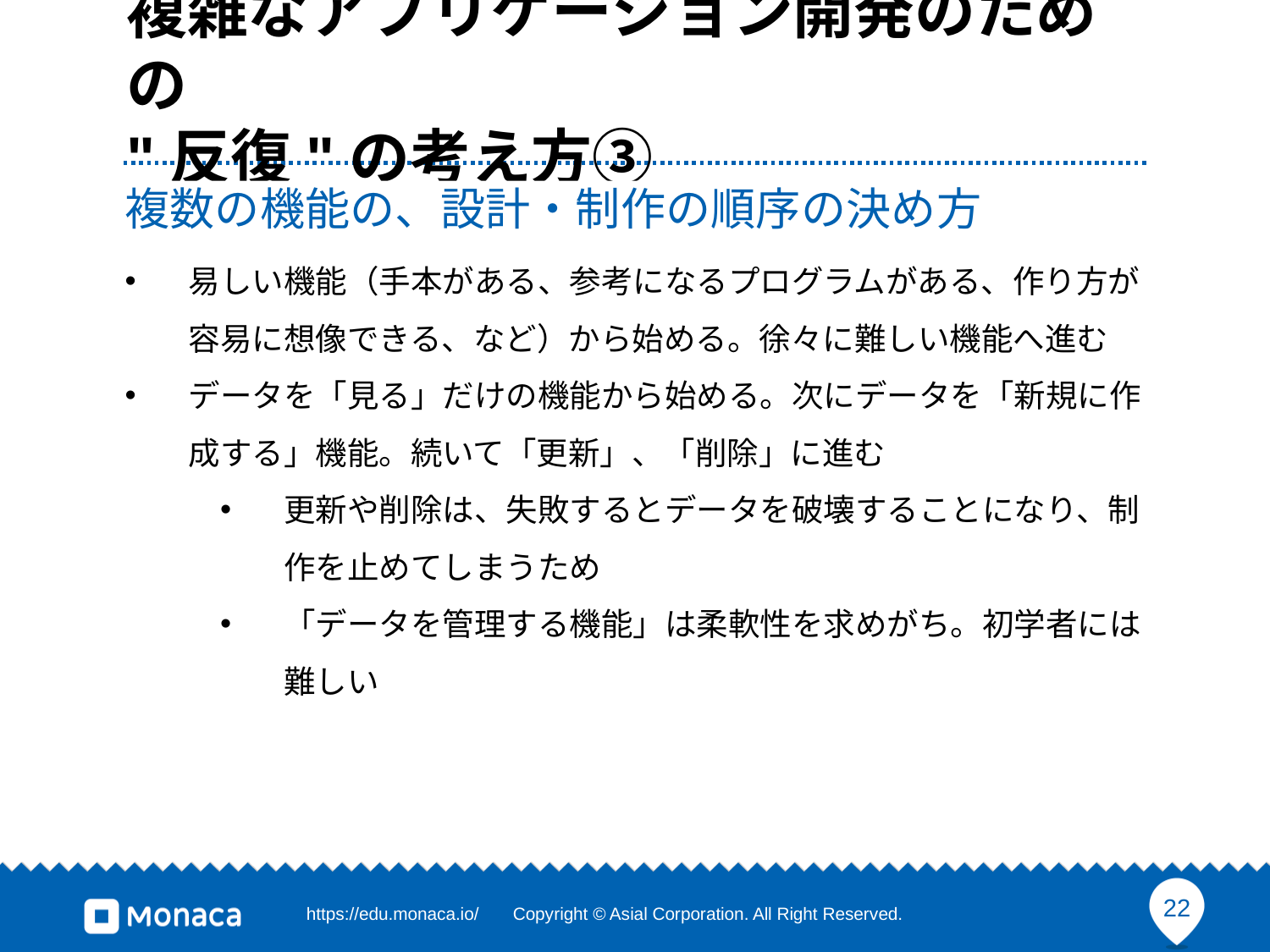

# 複雑なアプリケーション開発のための "反復"の考え方③
複数の機能の、設計・制作の順序の決め方
易しい機能（手本がある、参考になるプログラムがある、作り方が容易に想像できる、など）から始める。徐々に難しい機能へ進む
データを「見る」だけの機能から始める。次にデータを「新規に作成する」機能。続いて「更新」、「削除」に進む
更新や削除は、失敗するとデータを破壊することになり、制作を止めてしまうため
「データを管理する機能」は柔軟性を求めがち。初学者には難しい